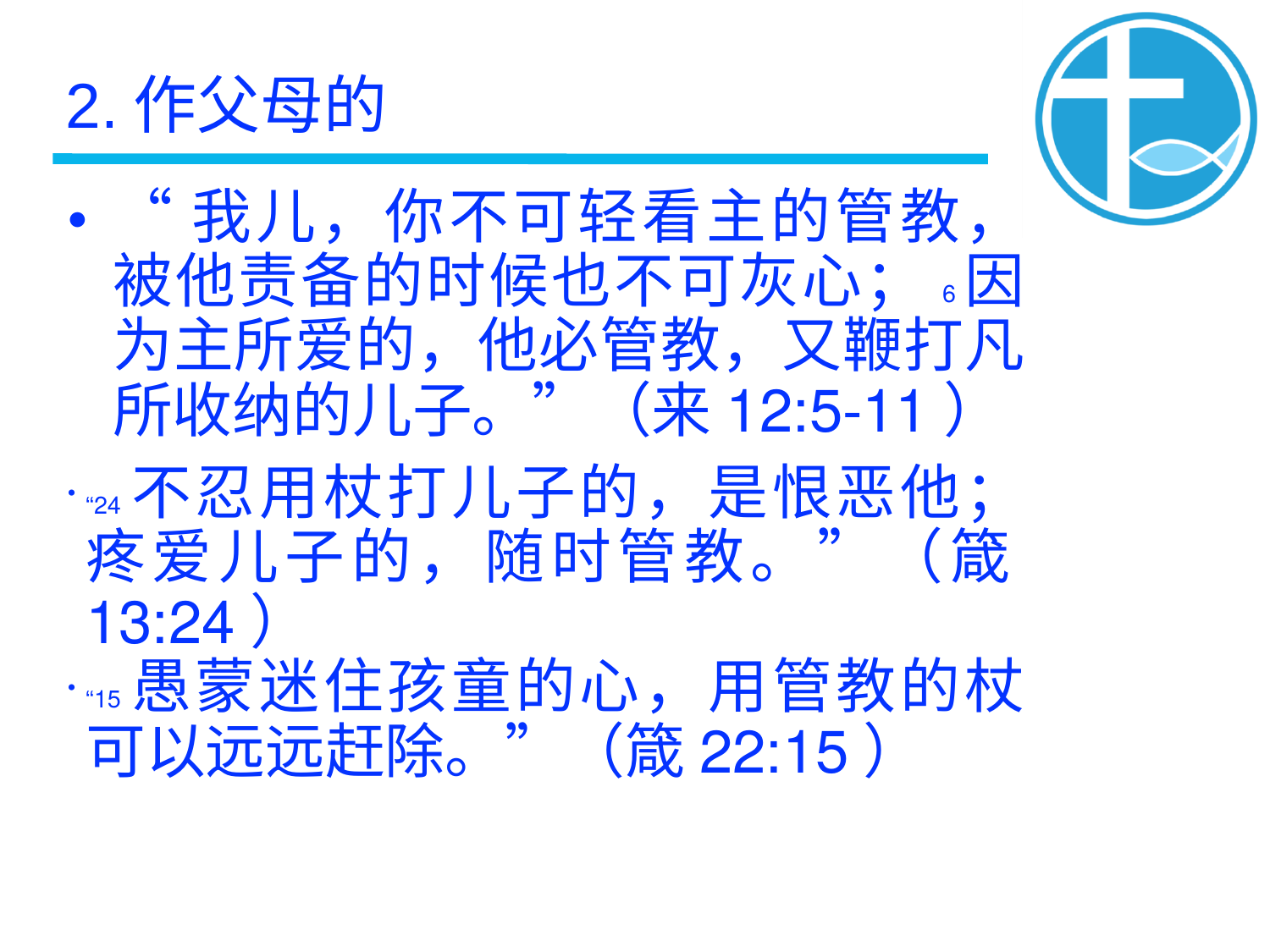

2.作父母的
“我儿，你不可轻看主的管教，被他责备的时候也不可灰心；6因为主所爱的，他必管教，又鞭打凡所收纳的儿子。”（来12:5-11）
“24不忍用杖打儿子的，是恨恶他；疼爱儿子的，随时管教。”（箴13:24）
“15愚蒙迷住孩童的心，用管教的杖可以远远赶除。”（箴22:15）